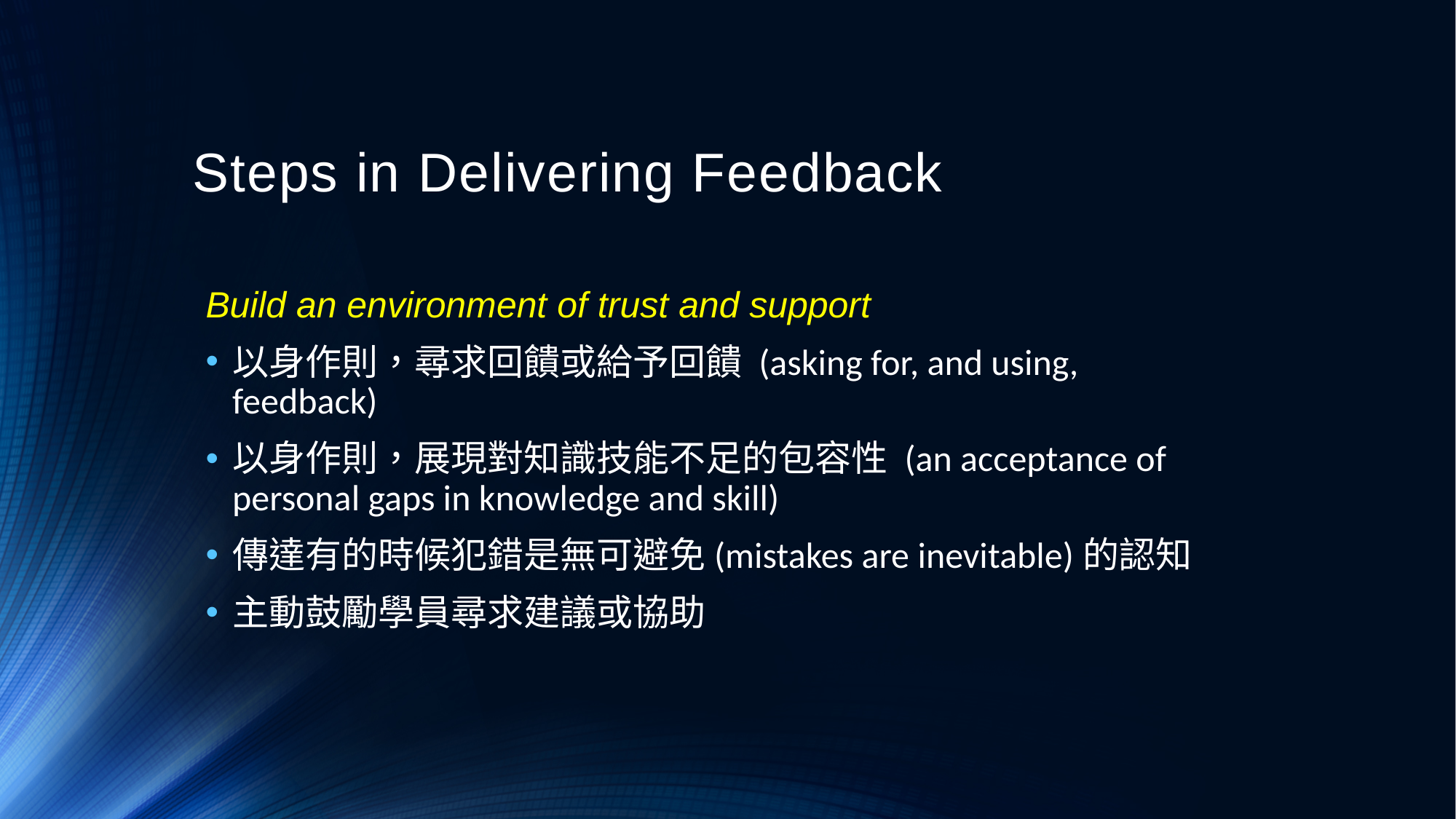

# Steps in Delivering Feedback
Build an environment of trust and support
以身作則，尋求回饋或給予回饋 (asking for, and using, feedback)
以身作則，展現對知識技能不足的包容性 (an acceptance of personal gaps in knowledge and skill)
傳達有的時候犯錯是無可避免(mistakes are inevitable)的認知
主動鼓勵學員尋求建議或協助